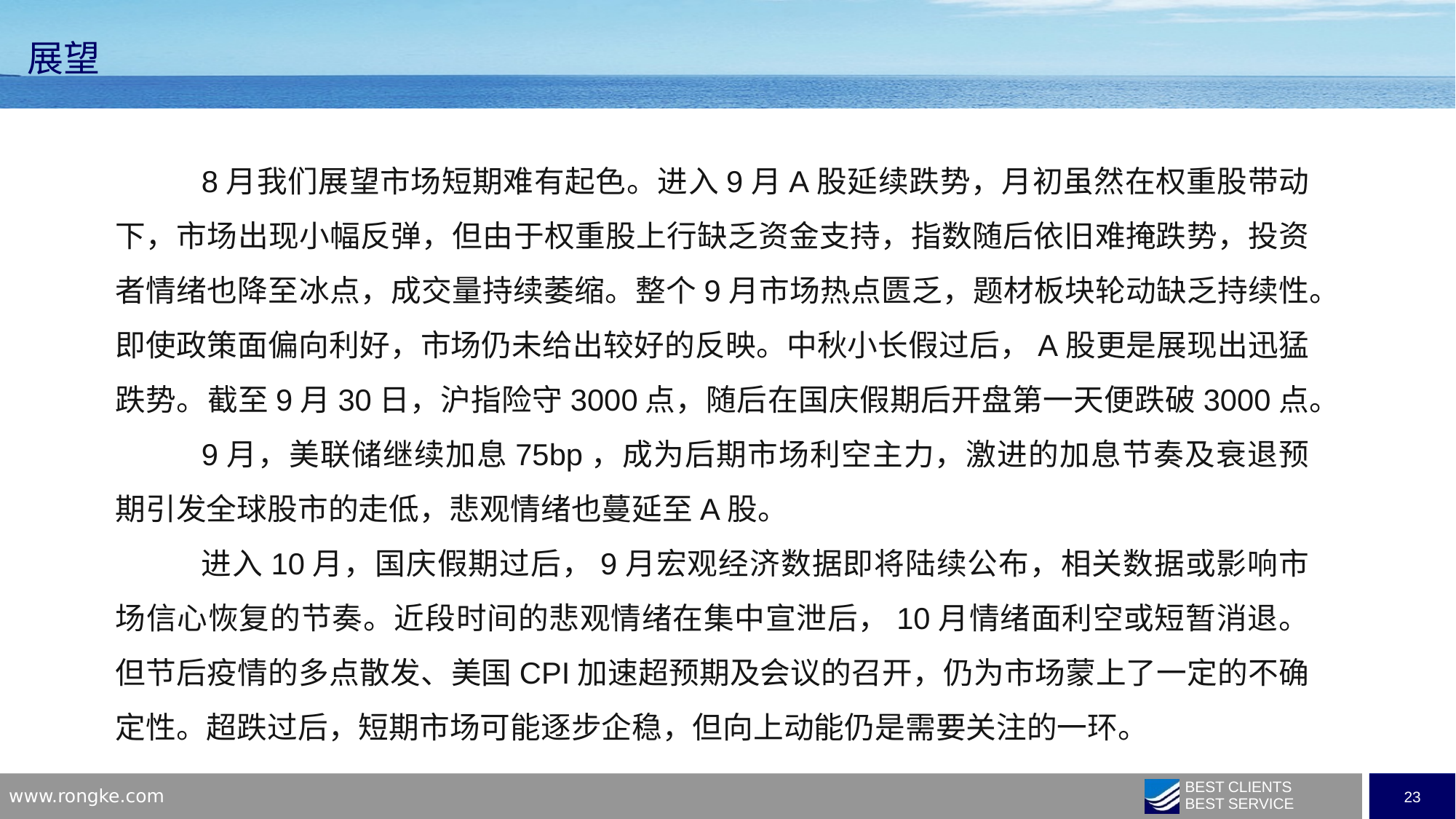

展望

8月我们展望市场短期难有起色。进入9月A股延续跌势，月初虽然在权重股带动下，市场出现小幅反弹，但由于权重股上行缺乏资金支持，指数随后依旧难掩跌势，投资者情绪也降至冰点，成交量持续萎缩。整个9月市场热点匮乏，题材板块轮动缺乏持续性。即使政策面偏向利好，市场仍未给出较好的反映。中秋小长假过后，A股更是展现出迅猛跌势。截至9月30日，沪指险守3000点，随后在国庆假期后开盘第一天便跌破3000点。
9月，美联储继续加息75bp，成为后期市场利空主力，激进的加息节奏及衰退预期引发全球股市的走低，悲观情绪也蔓延至A股。
进入10月，国庆假期过后，9月宏观经济数据即将陆续公布，相关数据或影响市场信心恢复的节奏。近段时间的悲观情绪在集中宣泄后，10月情绪面利空或短暂消退。但节后疫情的多点散发、美国CPI加速超预期及会议的召开，仍为市场蒙上了一定的不确定性。超跌过后，短期市场可能逐步企稳，但向上动能仍是需要关注的一环。